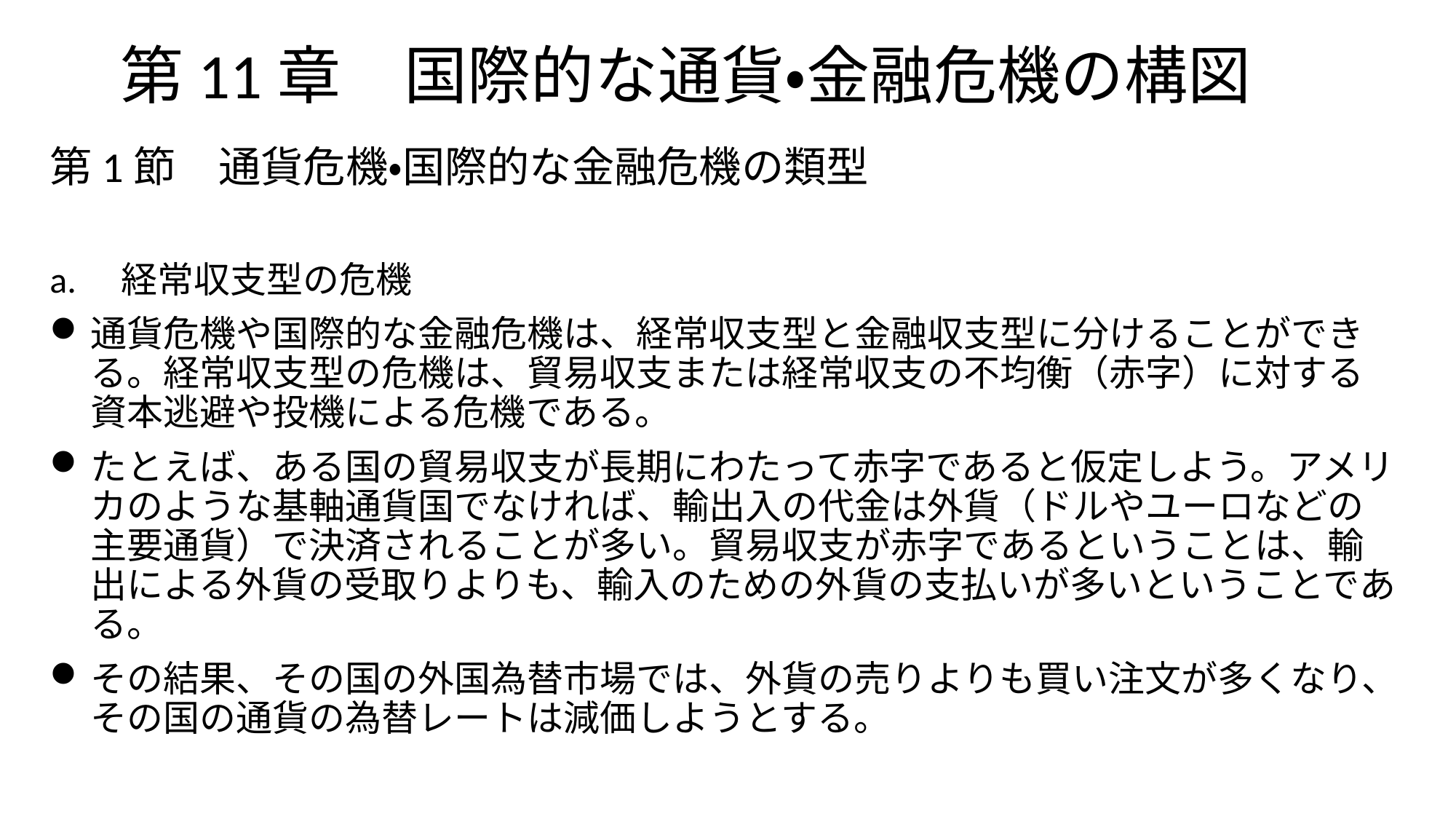

# 第11章　国際的な通貨・金融危機の構図
第1節　通貨危機・国際的な金融危機の類型

a.　経常収支型の危機
通貨危機や国際的な金融危機は、経常収支型と金融収支型に分けることができる。経常収支型の危機は、貿易収支または経常収支の不均衡（赤字）に対する資本逃避や投機による危機である。
たとえば、ある国の貿易収支が長期にわたって赤字であると仮定しよう。アメリカのような基軸通貨国でなければ、輸出入の代金は外貨（ドルやユーロなどの主要通貨）で決済されることが多い。貿易収支が赤字であるということは、輸出による外貨の受取りよりも、輸入のための外貨の支払いが多いということである。
その結果、その国の外国為替市場では、外貨の売りよりも買い注文が多くなり、その国の通貨の為替レートは減価しようとする。